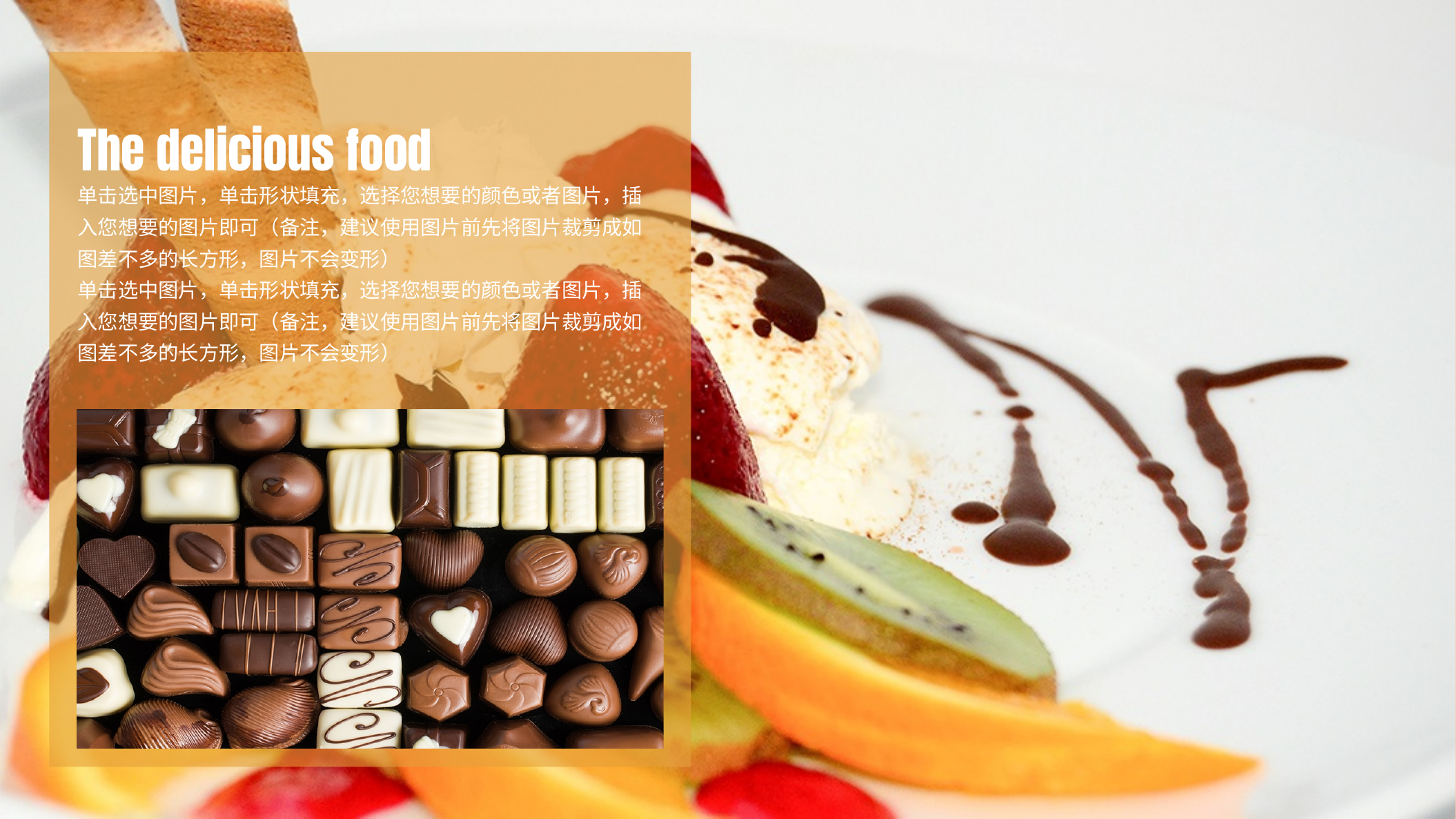

The delicious food
单击选中图片，单击形状填充，选择您想要的颜色或者图片，插入您想要的图片即可（备注，建议使用图片前先将图片裁剪成如图差不多的长方形，图片不会变形）
单击选中图片，单击形状填充，选择您想要的颜色或者图片，插入您想要的图片即可（备注，建议使用图片前先将图片裁剪成如图差不多的长方形，图片不会变形）